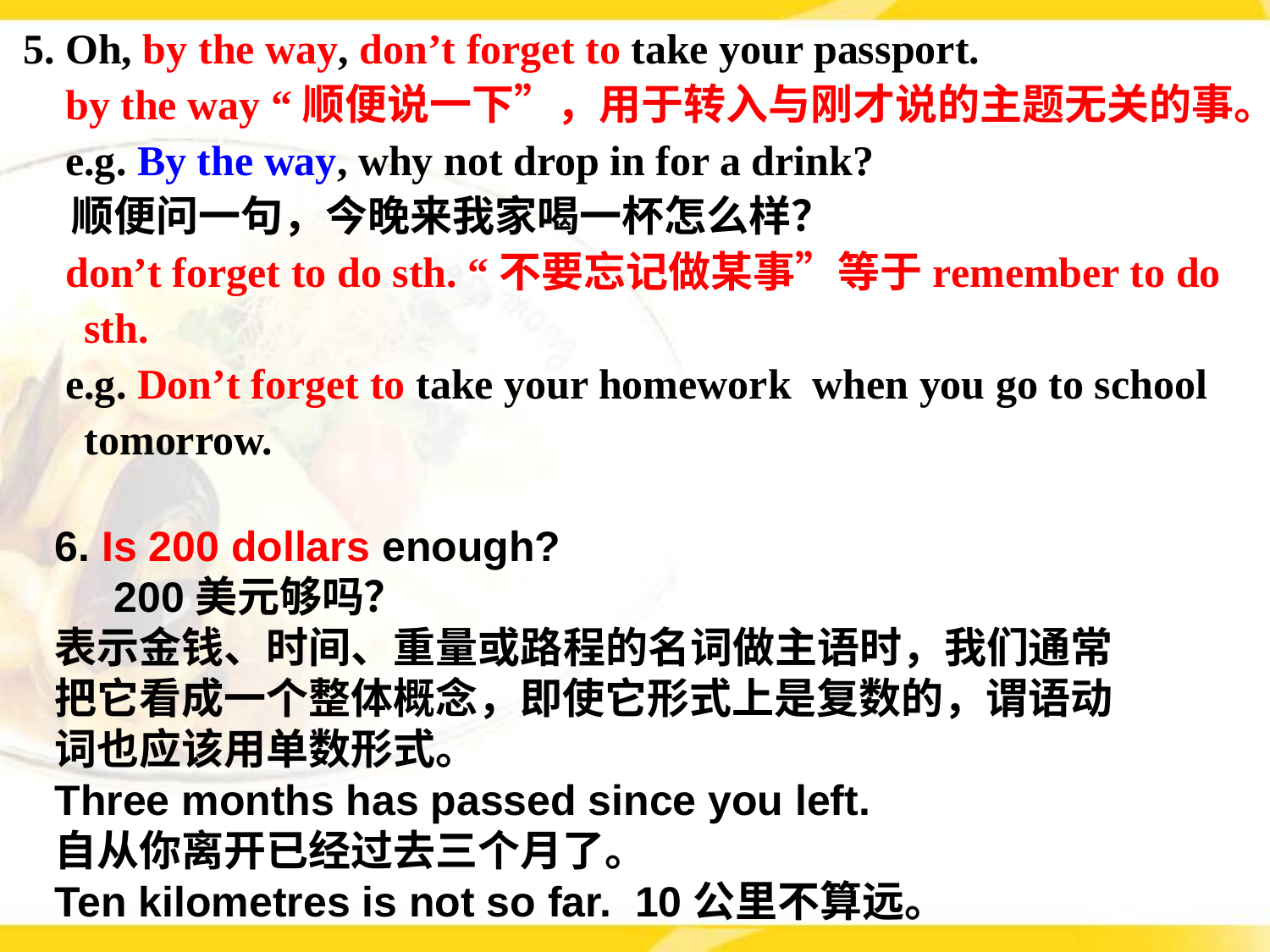

5. Oh, by the way, don’t forget to take your passport.
    by the way “顺便说一下”，用于转入与刚才说的主题无关的事。
    e.g. By the way, why not drop in for a drink?
    顺便问一句，今晚来我家喝一杯怎么样？
    don’t forget to do sth. “不要忘记做某事”等于remember to do sth.
    e.g. Don’t forget to take your homework  when you go to school tomorrow.
6. Is 200 dollars enough?
     200美元够吗？
表示金钱、时间、重量或路程的名词做主语时，我们通常把它看成一个整体概念，即使它形式上是复数的，谓语动词也应该用单数形式。
Three months has passed since you left.
自从你离开已经过去三个月了。
Ten kilometres is not so far.  10公里不算远。